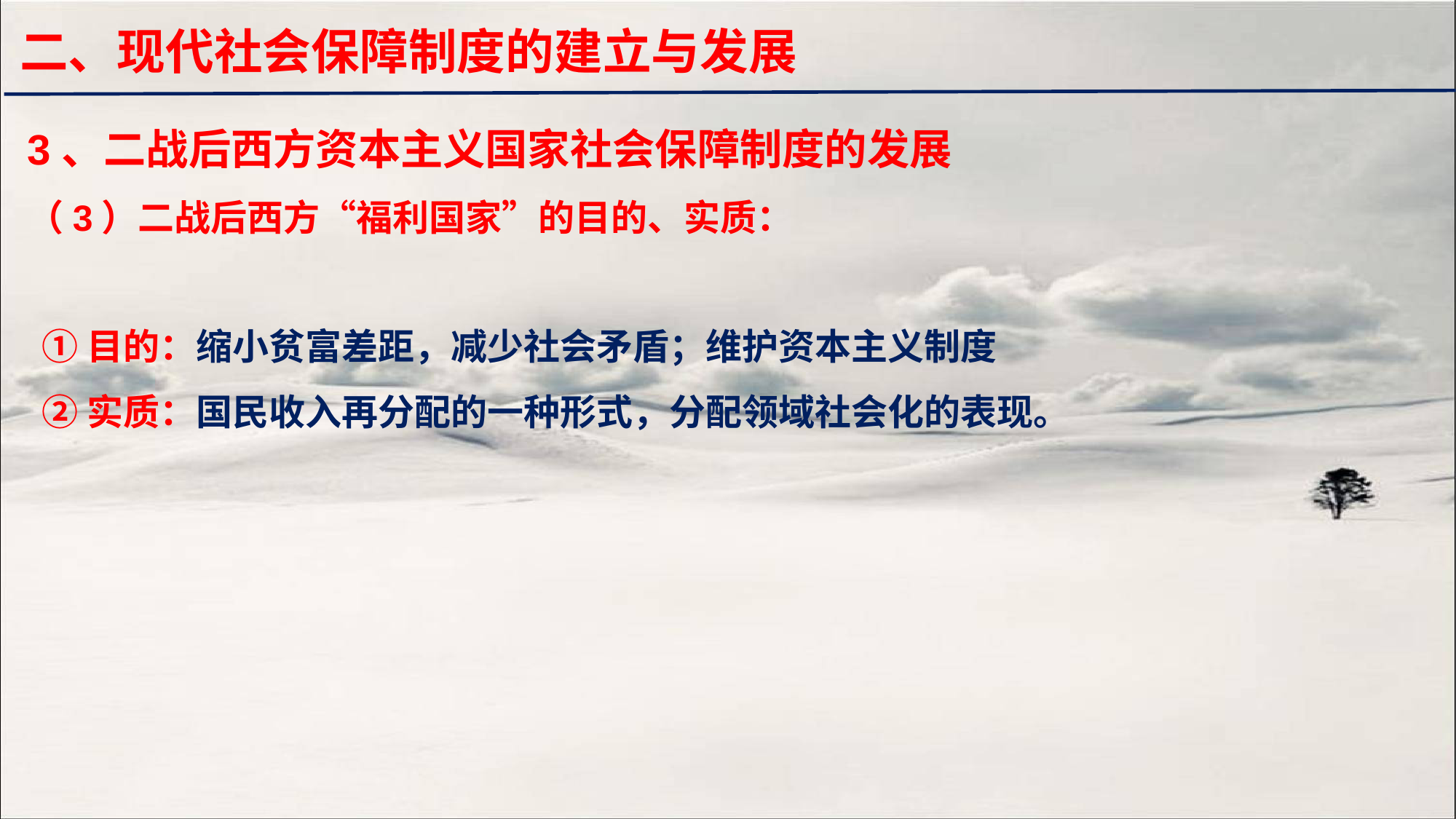

二、现代社会保障制度的建立与发展
3、二战后西方资本主义国家社会保障制度的发展
（3）二战后西方“福利国家”的目的、实质：
①目的：缩小贫富差距，减少社会矛盾；维护资本主义制度
②实质：国民收入再分配的一种形式，分配领域社会化的表现。